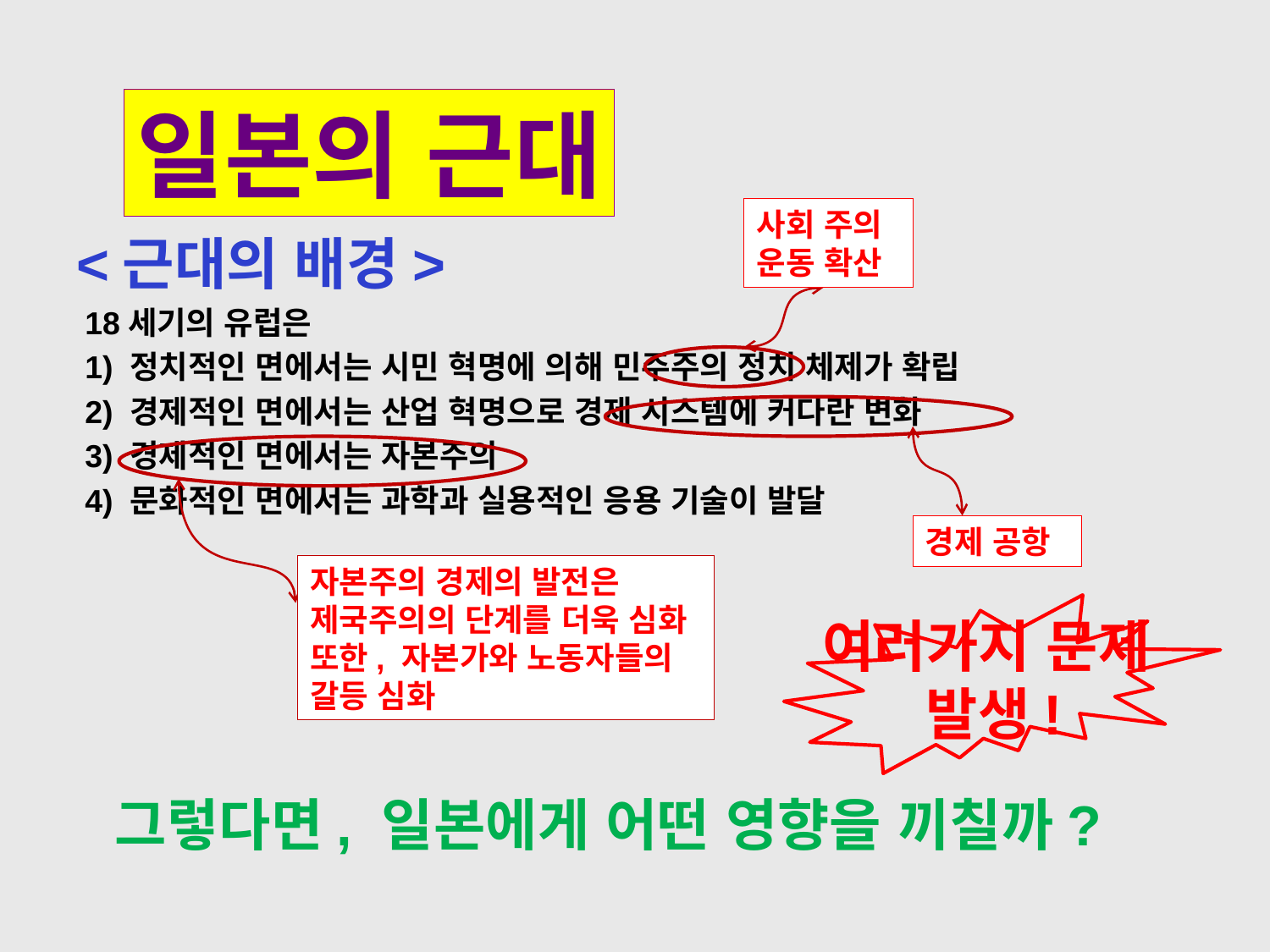

일본의 근대
사회 주의 운동 확산
<근대의 배경>
 18세기의 유럽은
 1) 정치적인 면에서는 시민 혁명에 의해 민주주의 정치 체제가 확립
 2) 경제적인 면에서는 산업 혁명으로 경제 시스템에 커다란 변화
 3) 경제적인 면에서는 자본주의
 4) 문화적인 면에서는 과학과 실용적인 응용 기술이 발달

경제 공항
자본주의 경제의 발전은 제국주의의 단계를 더욱 심화
또한, 자본가와 노동자들의 갈등 심화

여러가지 문제
발생!
그렇다면, 일본에게 어떤 영향을 끼칠까?